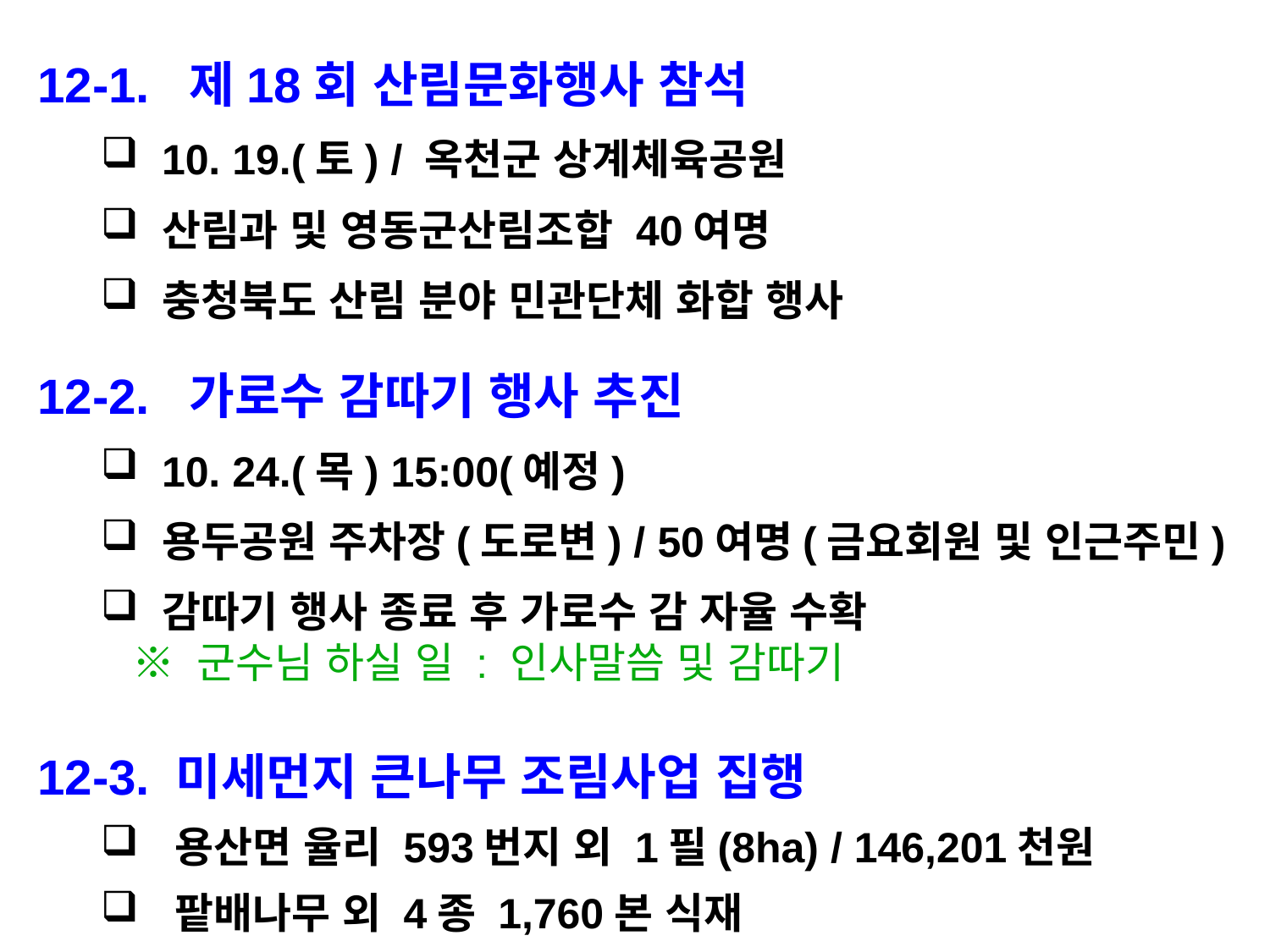

12-1.  제18회 산림문화행사 참석
10. 19.(토) / 옥천군 상계체육공원
산림과 및 영동군산림조합 40여명
충청북도 산림 분야 민관단체 화합 행사

12-2.  가로수 감따기 행사 추진
10. 24.(목) 15:00(예정)
용두공원 주차장(도로변) / 50여명(금요회원 및 인근주민)
감따기 행사 종료 후 가로수 감 자율 수확
        ※ 군수님 하실 일 : 인사말씀 및 감따기

12-3. 미세먼지 큰나무 조림사업 집행
용산면 율리 593번지 외 1필(8ha) / 146,201천원
팥배나무 외 4종 1,760본 식재